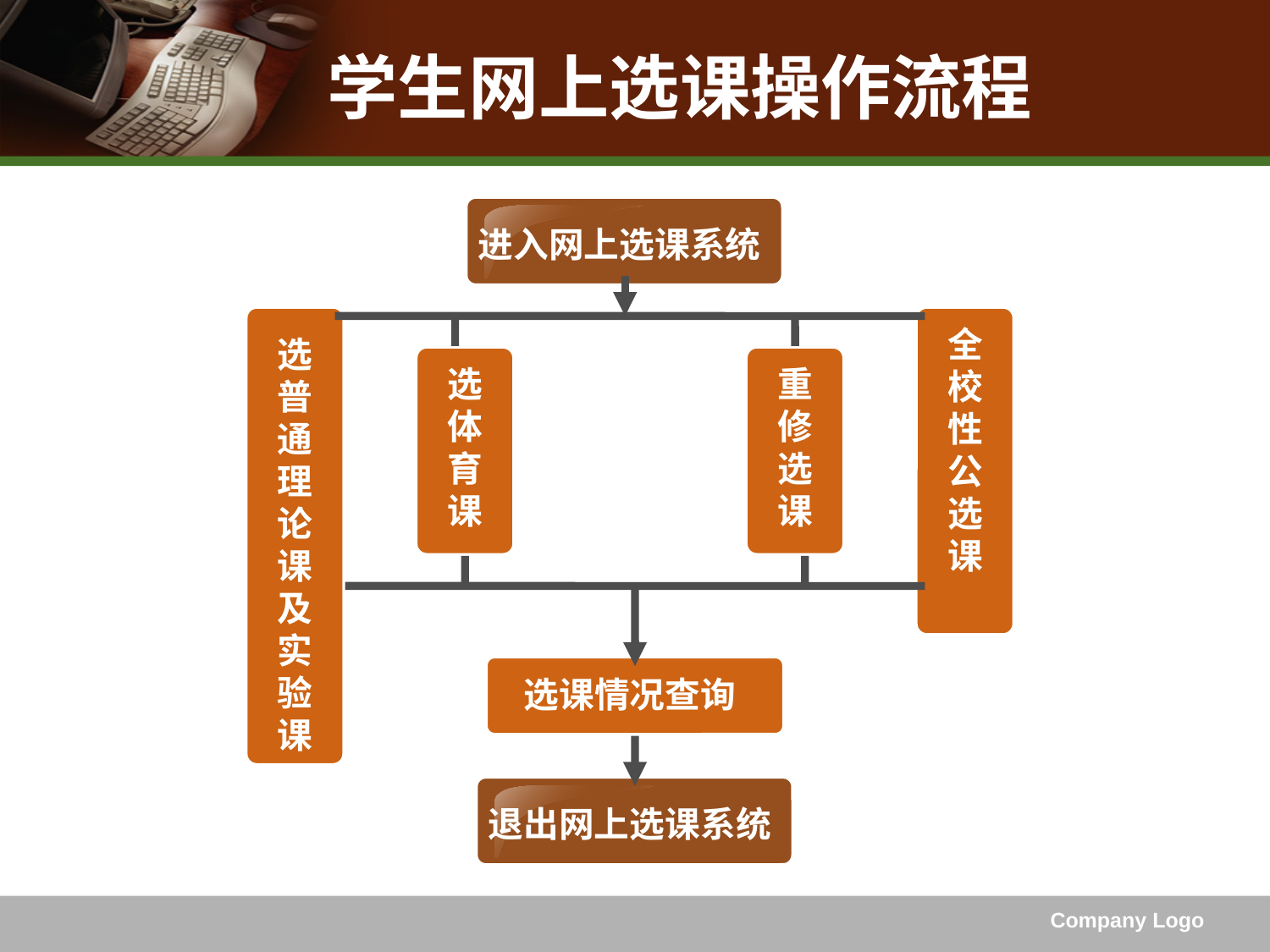

# 学生网上选课操作流程

进入网上选课系统

全校性公选课

选普通理论课及实验课

选体育课

重修选课

选课情况查询

退出网上选课系统
Company Logo